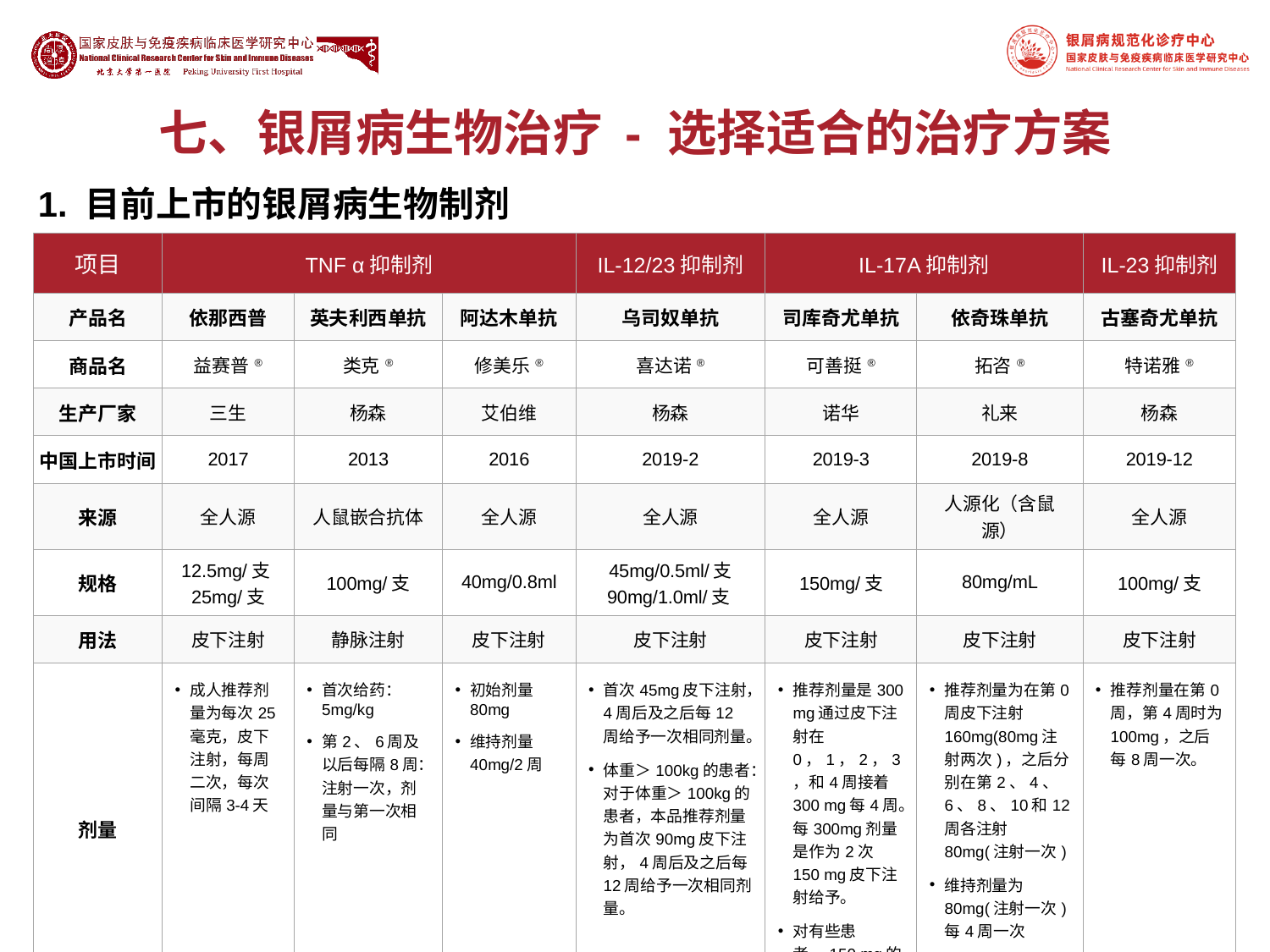

# 七、银屑病生物治疗 - 选择适合的治疗方案
1. 目前上市的银屑病生物制剂
| 项目 | TNF α抑制剂 |  |  | IL-12/23抑制剂 | IL-17A抑制剂 |  | IL-23抑制剂 |
| --- | --- | --- | --- | --- | --- | --- | --- |
| 产品名 | 依那西普 | 英夫利西单抗 | 阿达木单抗 | 乌司奴单抗 | 司库奇尤单抗 | 依奇珠单抗 | 古塞奇尤单抗 |
| 商品名 | 益赛普®️ | 类克®️ | 修美乐®️ | 喜达诺®️ | 可善挺®️ | 拓咨®️ | 特诺雅®️ |
| 生产厂家 | 三生 | 杨森 | 艾伯维 | 杨森 | 诺华 | 礼来 | 杨森 |
| 中国上市时间 | 2017 | 2013 | 2016 | 2019-2 | 2019-3 | 2019-8 | 2019-12 |
| 来源 | 全人源 | 人鼠嵌合抗体 | 全人源 | 全人源 | 全人源 | 人源化（含鼠源） | 全人源 |
| 规格 | 12.5mg/支25mg/支 | 100mg/支 | 40mg/0.8ml | 45mg/0.5ml/支 90mg/1.0ml/支 | 150mg/支 | 80mg/mL | 100mg/支 |
| 用法 | 皮下注射 | 静脉注射 | 皮下注射 | 皮下注射 | 皮下注射 | 皮下注射 | 皮下注射 |
| 剂量 | 成人推荐剂量为每次25毫克，皮下注射，每周二次，每次间隔3-4天 | 首次给药：5mg/kg 第2、6周及以后每隔8周：注射一次，剂量与第一次相同 | 初始剂量80mg 维持剂量40mg/2周 | 首次45mg皮下注射，4周后及之后每12周给予一次相同剂量。 体重＞100kg的患者：对于体重＞100kg的患者，本品推荐剂量为首次90mg皮下注射，4周后及之后每12周给予一次相同剂量。 | 推荐剂量是300 mg通过皮下注射在0，1，2，3，和4周接着300 mg每4周。每300mg剂量是作为2次150 mg皮下注射给予。 对有些患者，150 mg的剂量可能被接受。 | 推荐剂量为在第0周皮下注射160mg(80mg注射两次)，之后分别在第2、4、6、8、10和12周各注射80mg(注射一次) 维持剂量为80mg(注射一次)每4周一次 | 推荐剂量在第0周，第4周时为100mg，之后每8周一次。 |